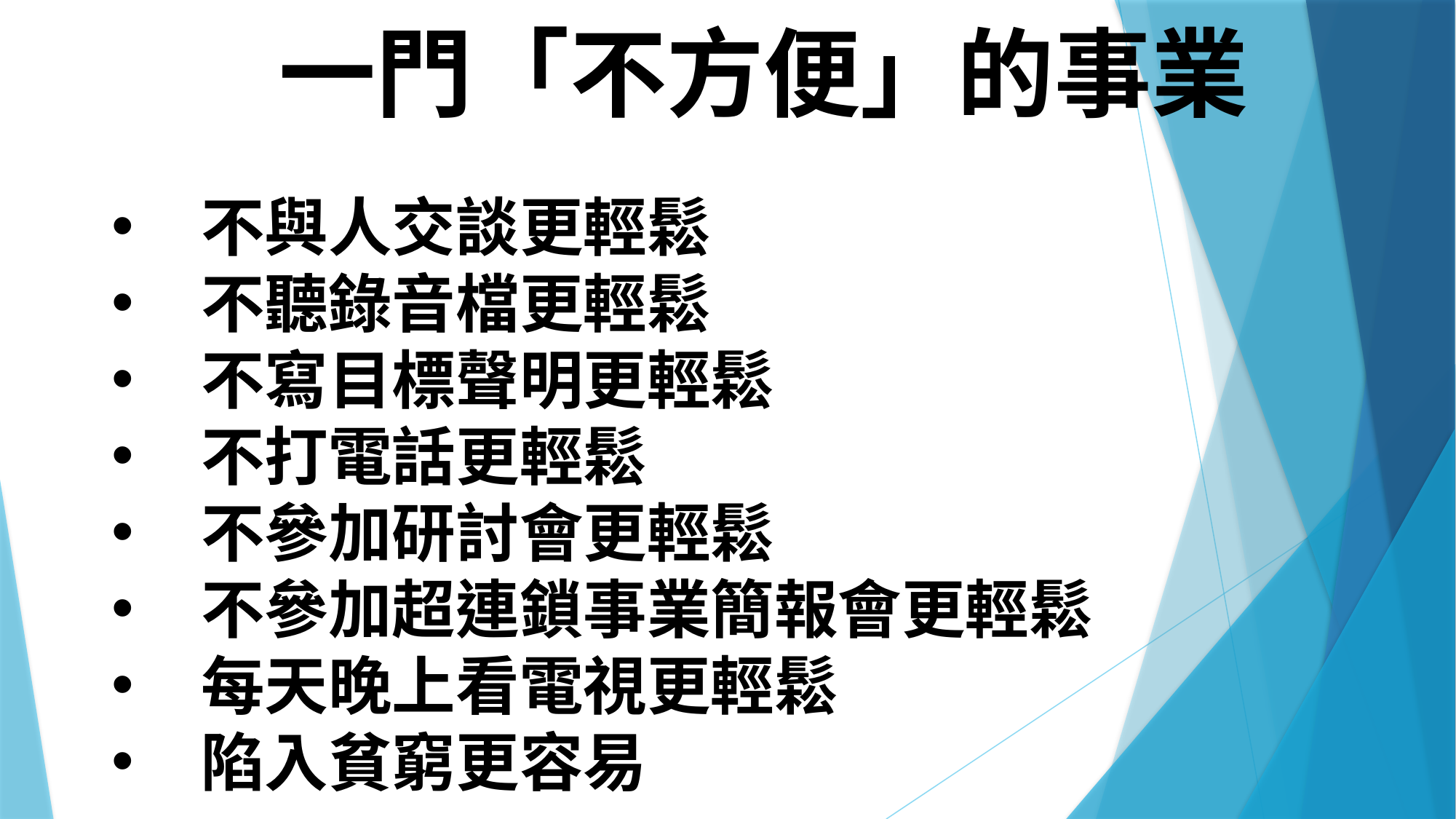

一門「不方便」的事業

不與人交談更輕鬆
不聽錄音檔更輕鬆
不寫目標聲明更輕鬆
不打電話更輕鬆
不參加研討會更輕鬆
不參加超連鎖事業簡報會更輕鬆
每天晚上看電視更輕鬆
陷入貧窮更容易